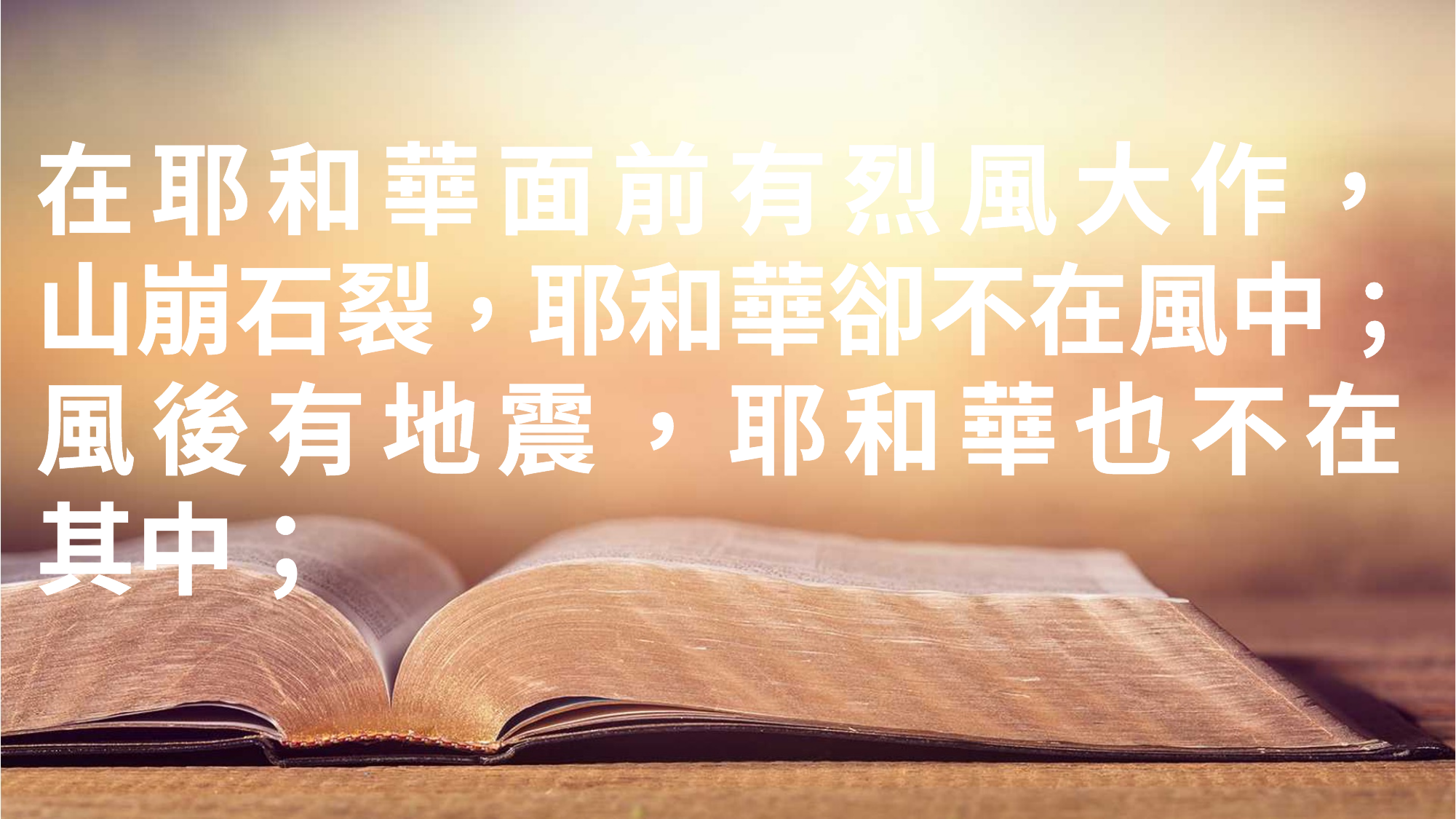

在耶和華面前有烈風大作，
山崩石裂，耶和華卻不在風中；風後有地震，耶和華也不在
其中；